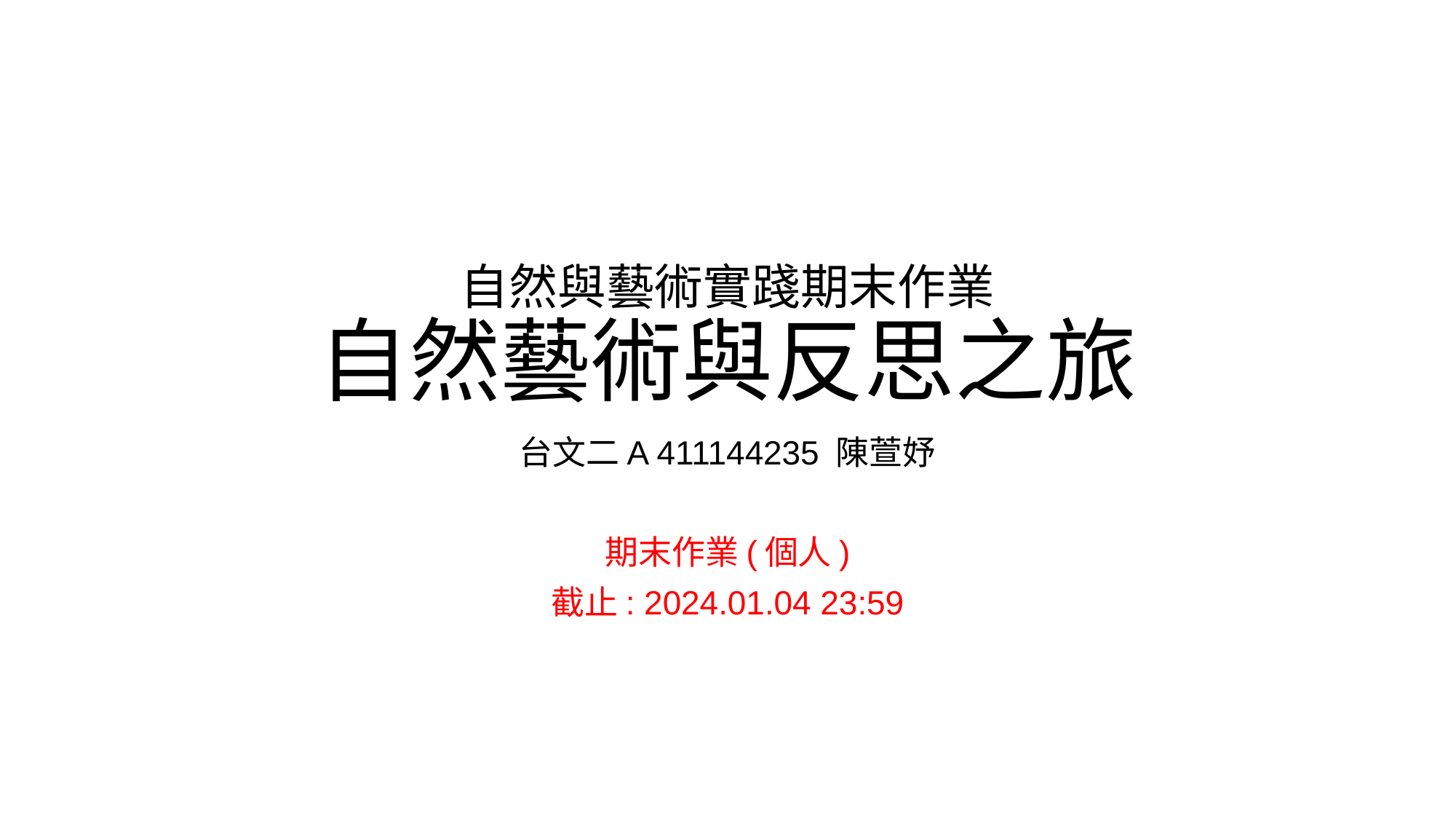

# 自然與藝術實踐期末作業 自然藝術與反思之旅
台文二A 411144235 陳萱妤

期末作業(個人)
截止: 2024.01.04 23:59